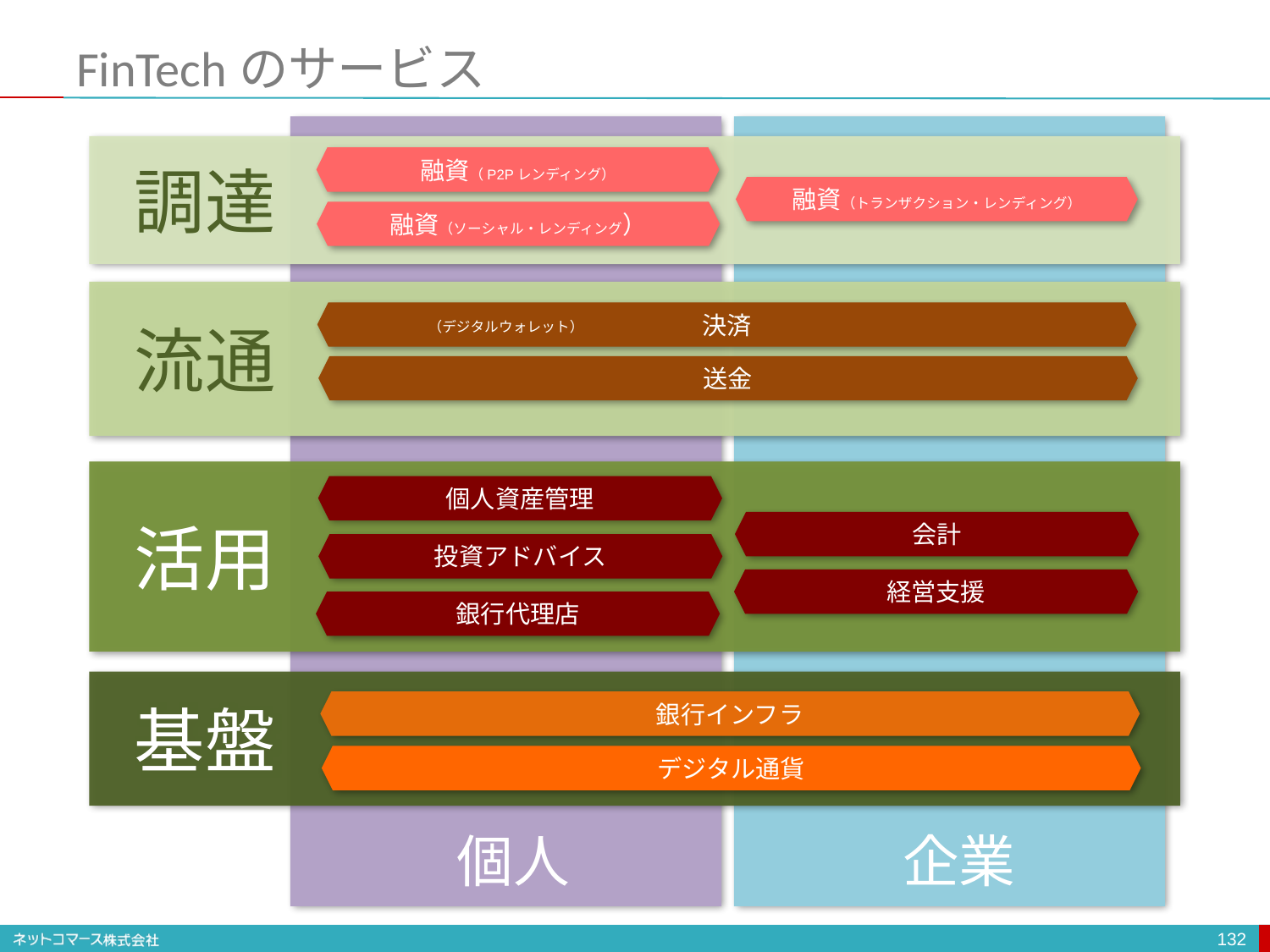

# FinTechのサービス

 調達
融資（P2Pレンディング）
融資（トランザクション・レンディング）
融資（ソーシャル・レンディング）
 流通
決済
（デジタルウォレット）
送金
 活用
個人資産管理
会計
投資アドバイス
経営支援
銀行代理店
 基盤
銀行インフラ
デジタル通貨
個人
企業
132